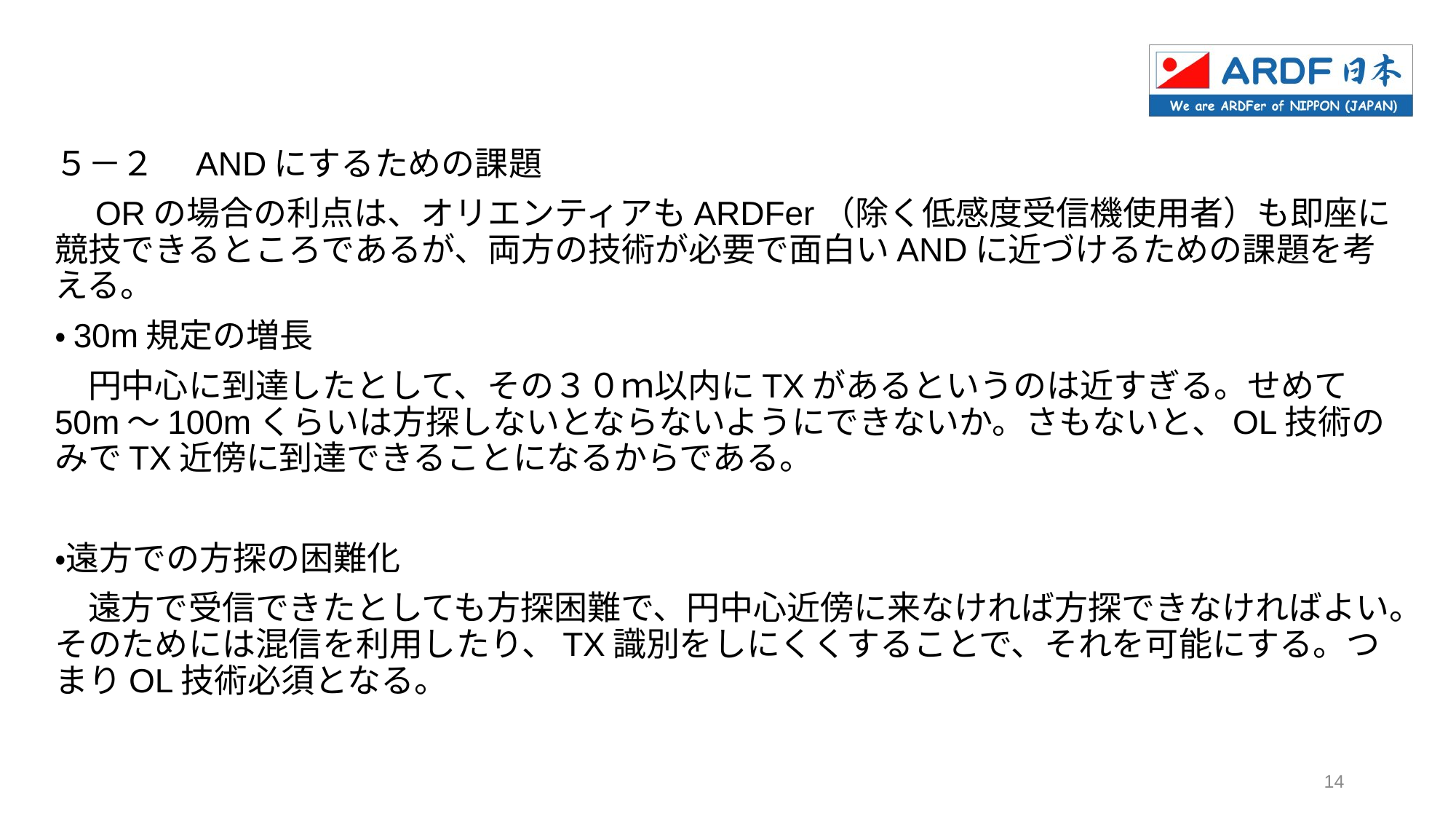

５－２　ANDにするための課題
　ORの場合の利点は、オリエンティアもARDFer（除く低感度受信機使用者）も即座に競技できるところであるが、両方の技術が必要で面白いANDに近づけるための課題を考える。
・30m規定の増長
　円中心に到達したとして、その３０ｍ以内にTXがあるというのは近すぎる。せめて50m～100mくらいは方探しないとならないようにできないか。さもないと、OL技術のみでTX近傍に到達できることになるからである。

・遠方での方探の困難化
　遠方で受信できたとしても方探困難で、円中心近傍に来なければ方探できなければよい。そのためには混信を利用したり、TX識別をしにくくすることで、それを可能にする。つまりOL技術必須となる。

14